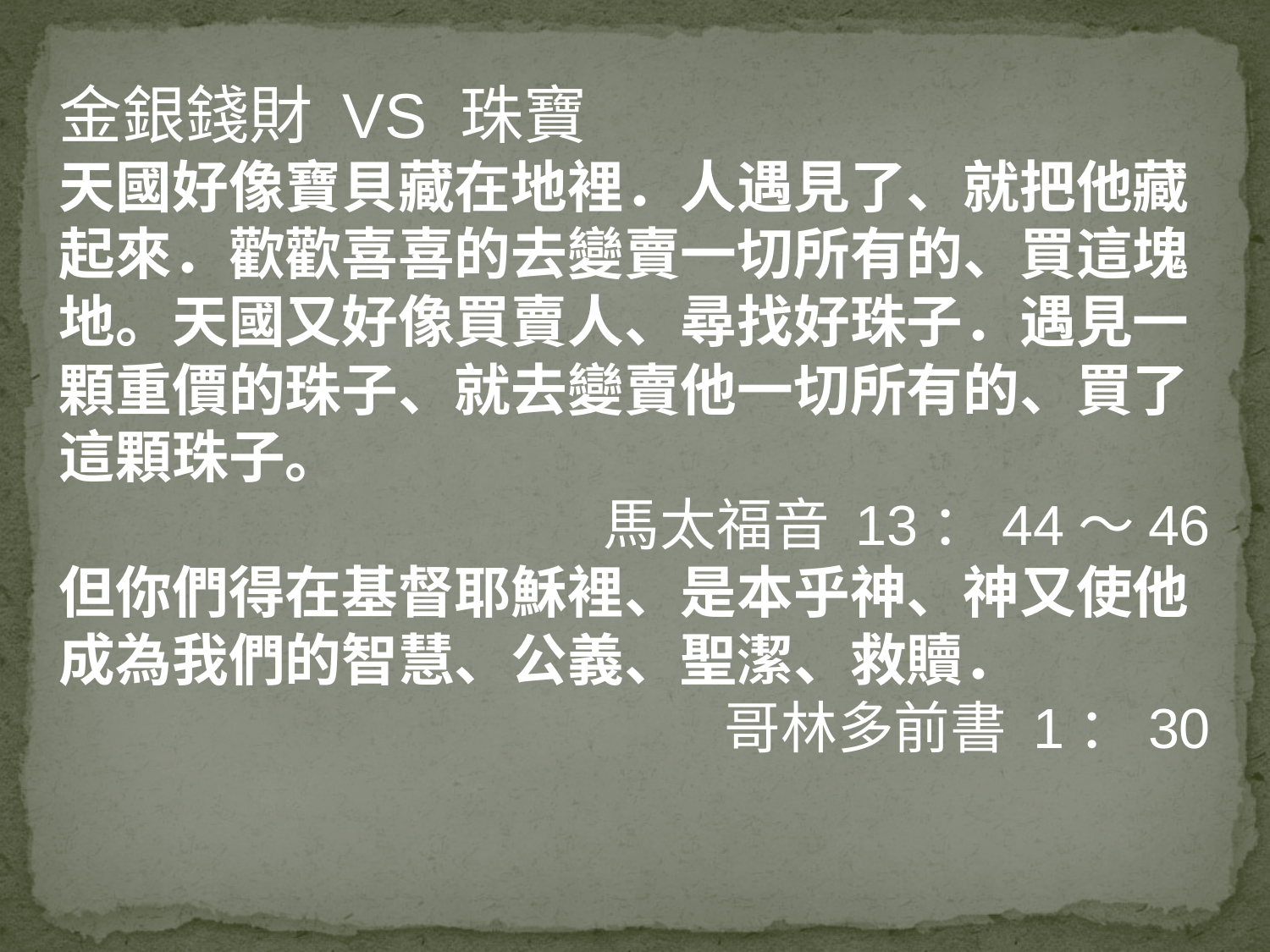

金銀錢財 VS 珠寶
天國好像寶貝藏在地裡．人遇見了、就把他藏起來．歡歡喜喜的去變賣一切所有的、買這塊地。天國又好像買賣人、尋找好珠子．遇見一顆重價的珠子、就去變賣他一切所有的、買了這顆珠子。
馬太福音 13：44～46
但你們得在基督耶穌裡、是本乎神、神又使他成為我們的智慧、公義、聖潔、救贖．
哥林多前書 1：30